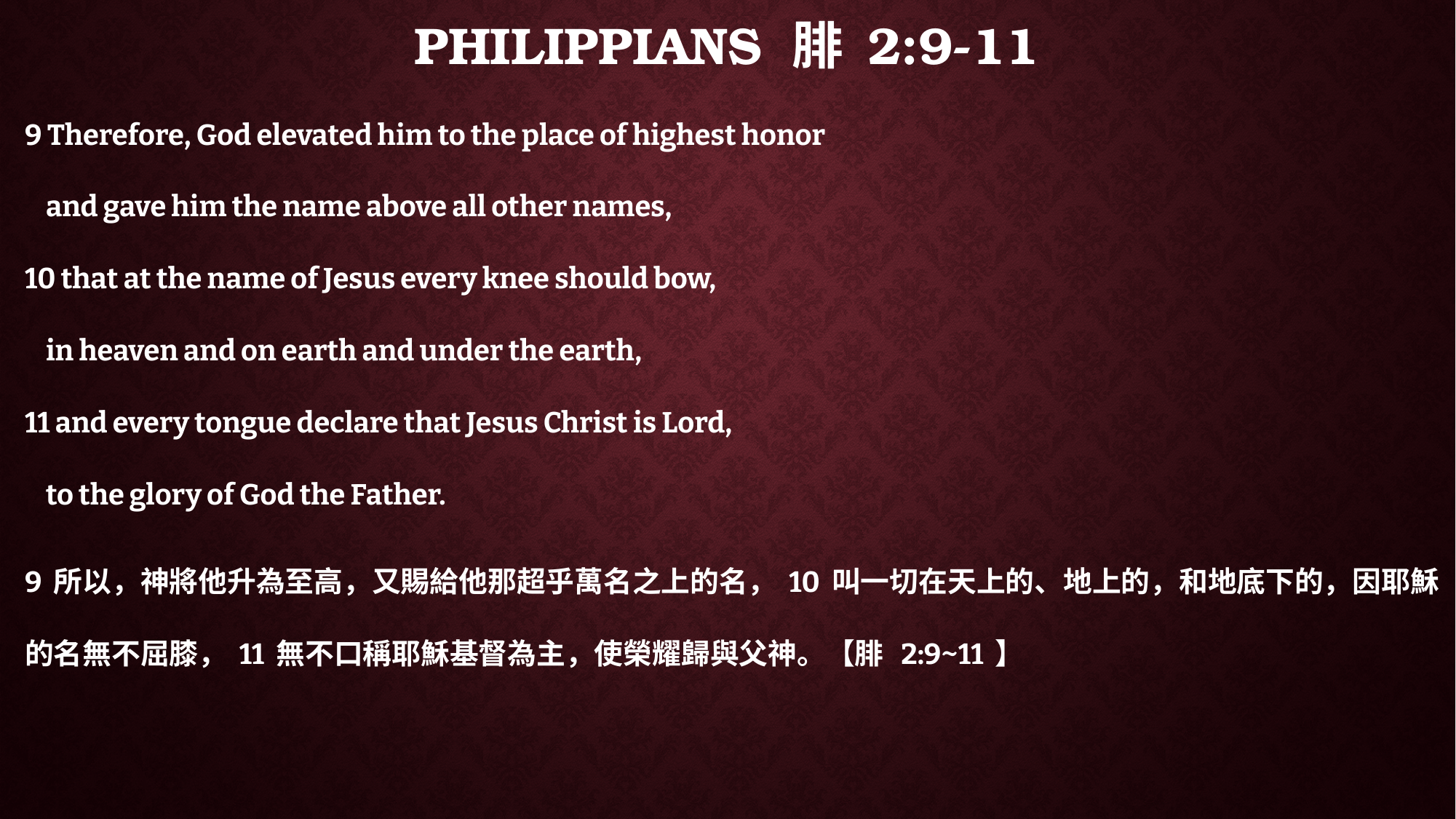

# Philippians 腓 2:9-11
9 Therefore, God elevated him to the place of highest honor
    and gave him the name above all other names,
10 that at the name of Jesus every knee should bow,
    in heaven and on earth and under the earth,
11 and every tongue declare that Jesus Christ is Lord,
    to the glory of God the Father.
9所以，神將他升為至高，又賜給他那超乎萬名之上的名，10叫一切在天上的、地上的，和地底下的，因耶穌的名無不屈膝，11無不口稱耶穌基督為主，使榮耀歸與父神。【腓 2:9~11】